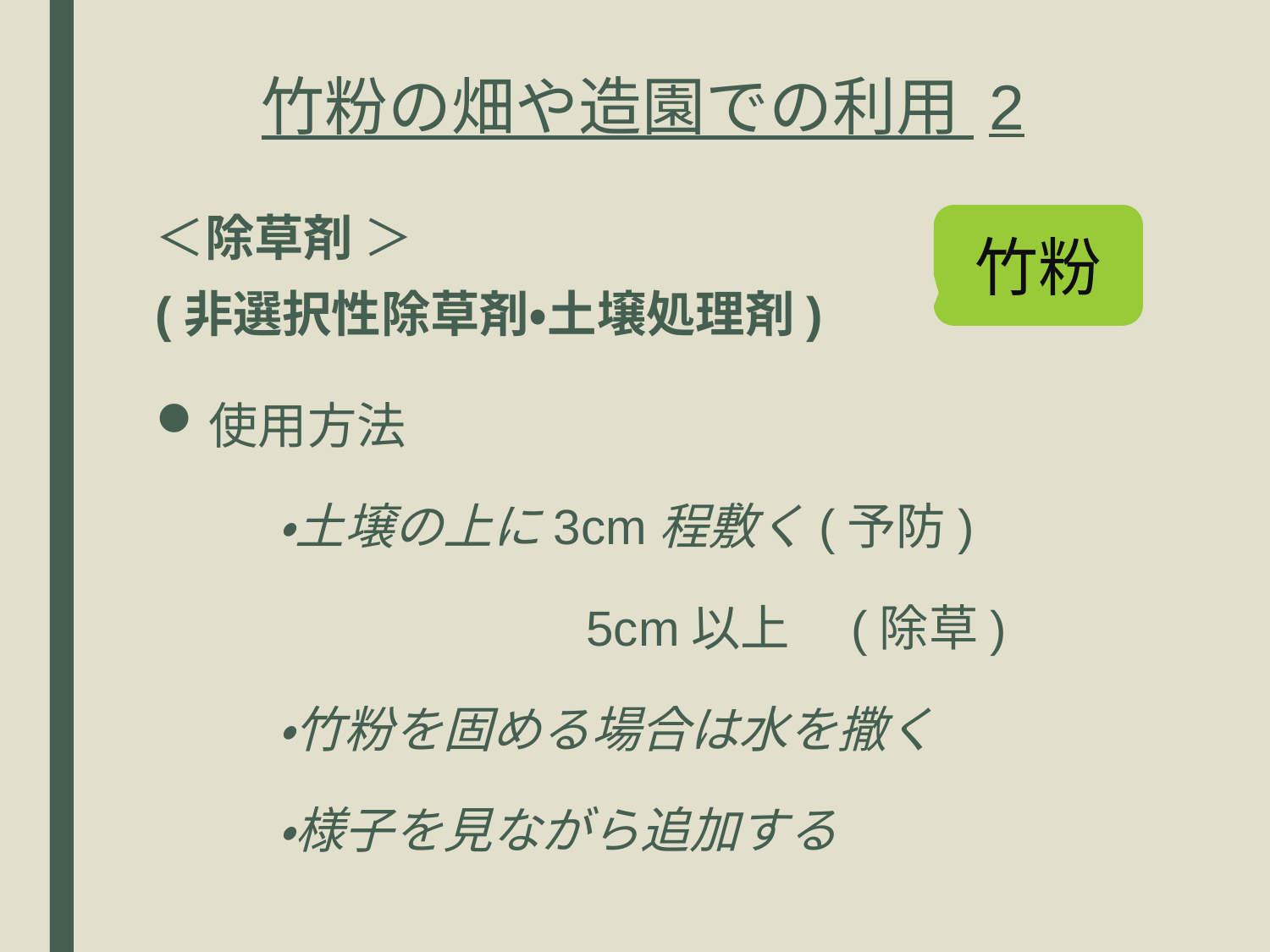

# 竹粉の畑や造園での利用 2
＜除草剤 ＞
(非選択性除草剤・土壌処理剤)
使用方法
　・土壌の上に3cm程敷く(予防)
　　　　　　　5cm以上　(除草)
　・竹粉を固める場合は水を撒く
　・様子を見ながら追加する

竹粉